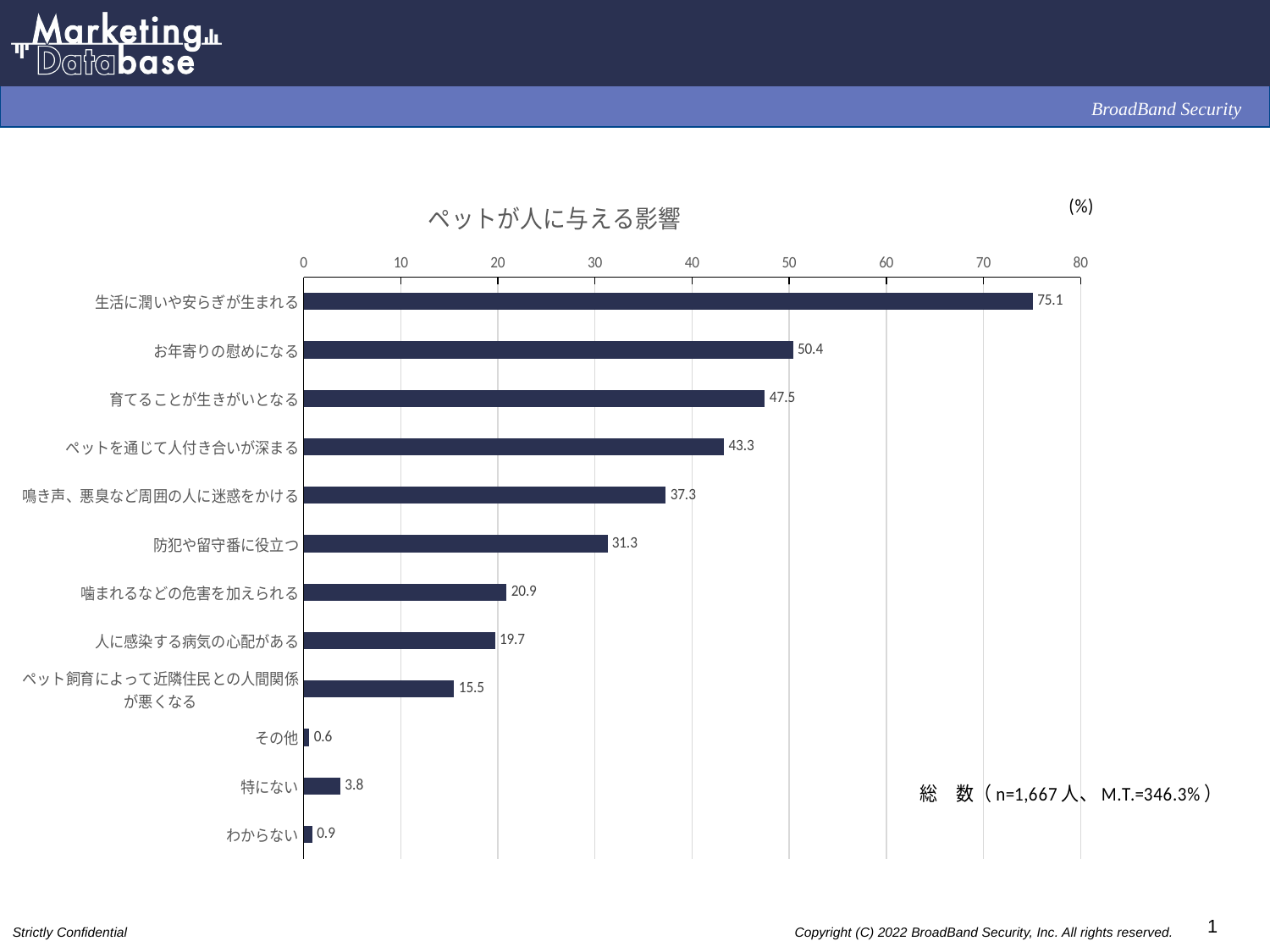

### Chart: ペットが人に与える影響

| Category |  |
|---|---|
| 生活に潤いや安らぎが生まれる | 75.1 |
| お年寄りの慰めになる | 50.4 |
| 育てることが生きがいとなる | 47.5 |
| ペットを通じて人付き合いが深まる | 43.3 |
| 鳴き声、悪臭など周囲の人に迷惑をかける | 37.3 |
| 防犯や留守番に役立つ | 31.3 |
| 噛まれるなどの危害を加えられる | 20.9 |
| 人に感染する病気の心配がある | 19.7 |
| ペット飼育によって近隣住民との人間関係
が悪くなる | 15.5 |
| その他 | 0.6 |
| 特にない | 3.8 |
| わからない | 0.9 |